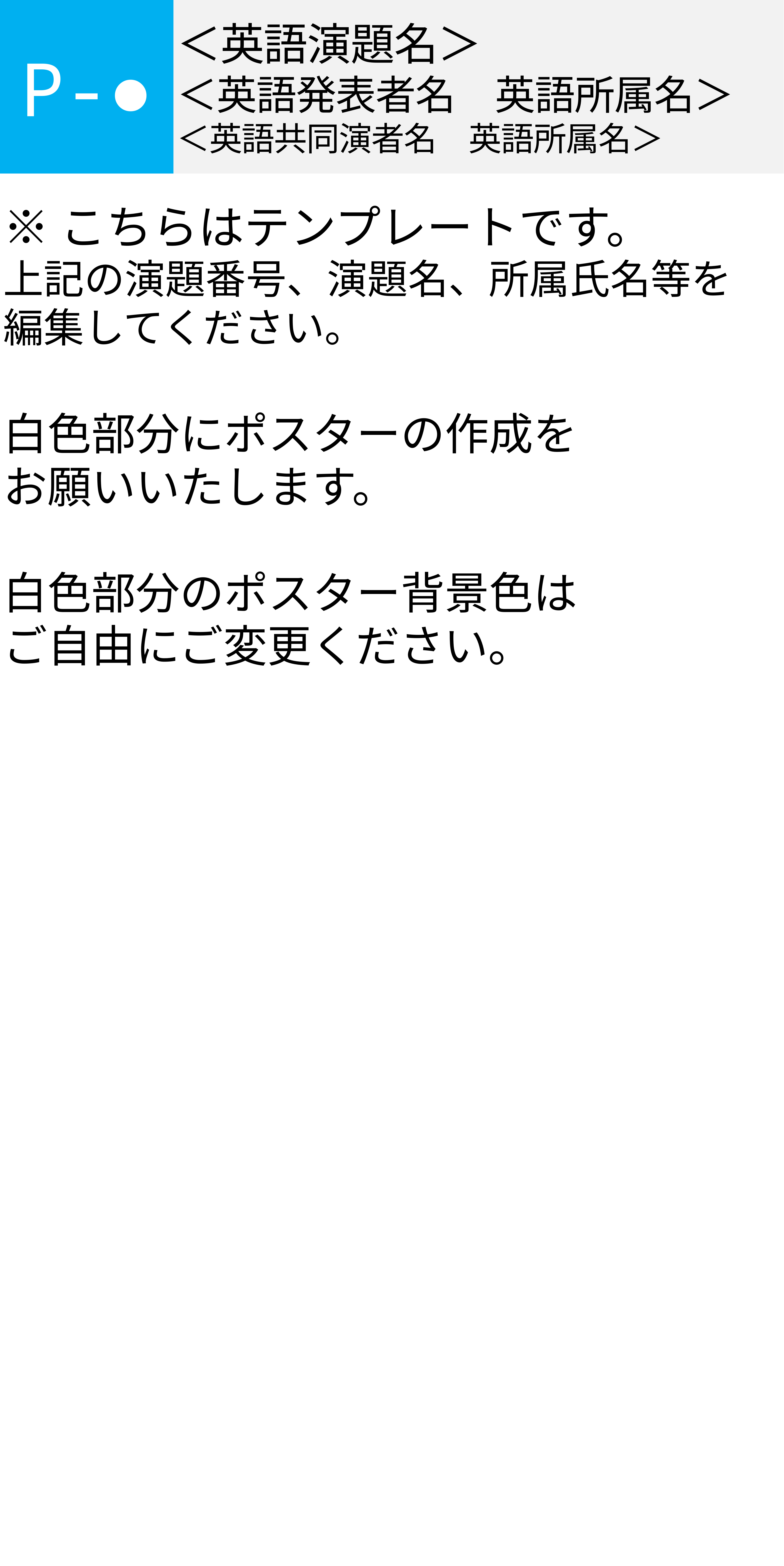

P-●
＜英語演題名＞
＜英語発表者名　英語所属名＞
＜英語共同演者名　英語所属名＞
※こちらはテンプレートです。
上記の演題番号、演題名、所属氏名等を編集してください。

白色部分にポスターの作成を
お願いいたします。

白色部分のポスター背景色は
ご自由にご変更ください。